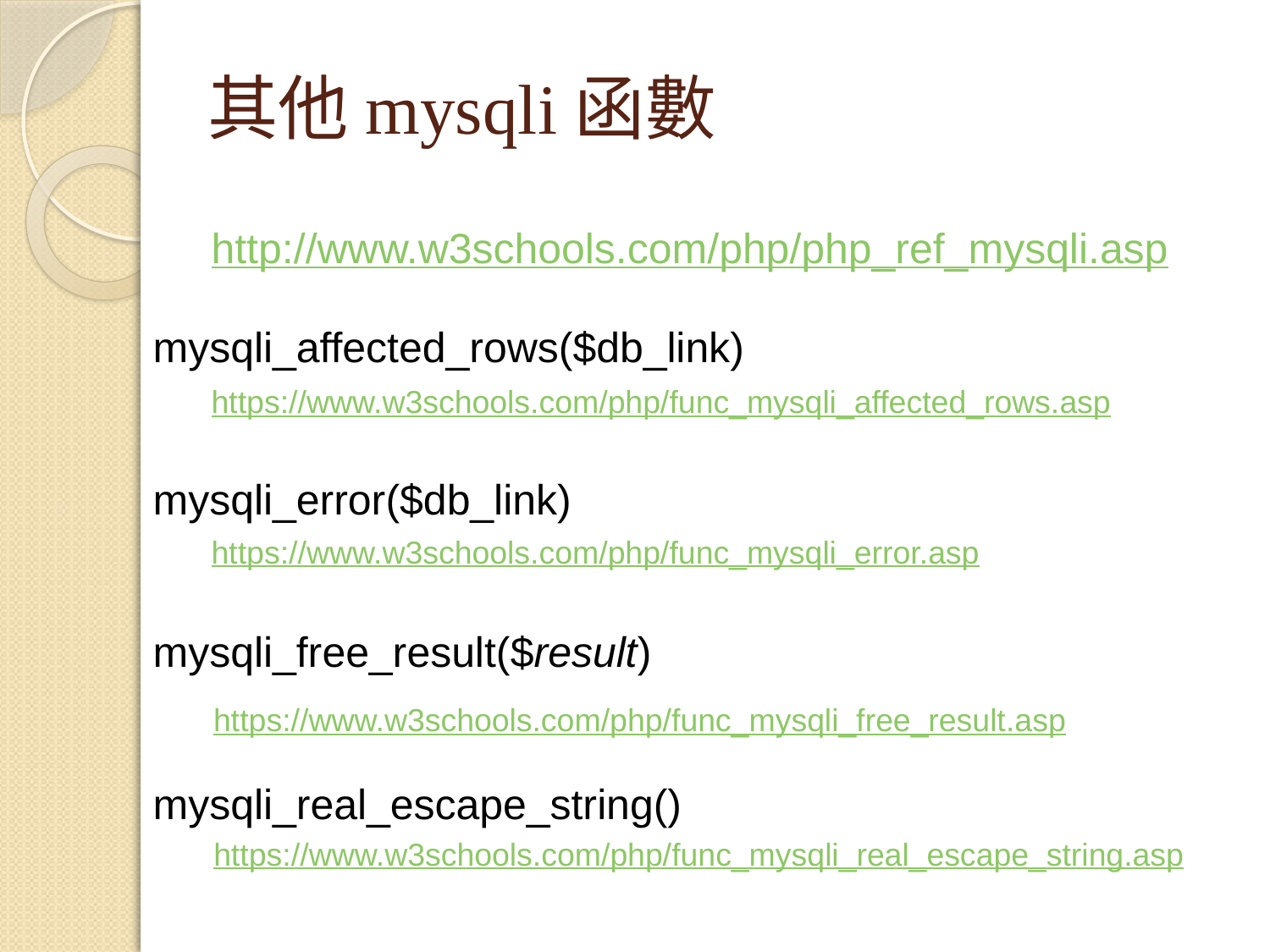

# 其他mysqli函數
http://www.w3schools.com/php/php_ref_mysqli.asp
mysqli_affected_rows($db_link)

mysqli_error($db_link)

mysqli_free_result($result)

mysqli_real_escape_string()

https://www.w3schools.com/php/func_mysqli_affected_rows.asp
https://www.w3schools.com/php/func_mysqli_error.asp
https://www.w3schools.com/php/func_mysqli_free_result.asp
https://www.w3schools.com/php/func_mysqli_real_escape_string.asp